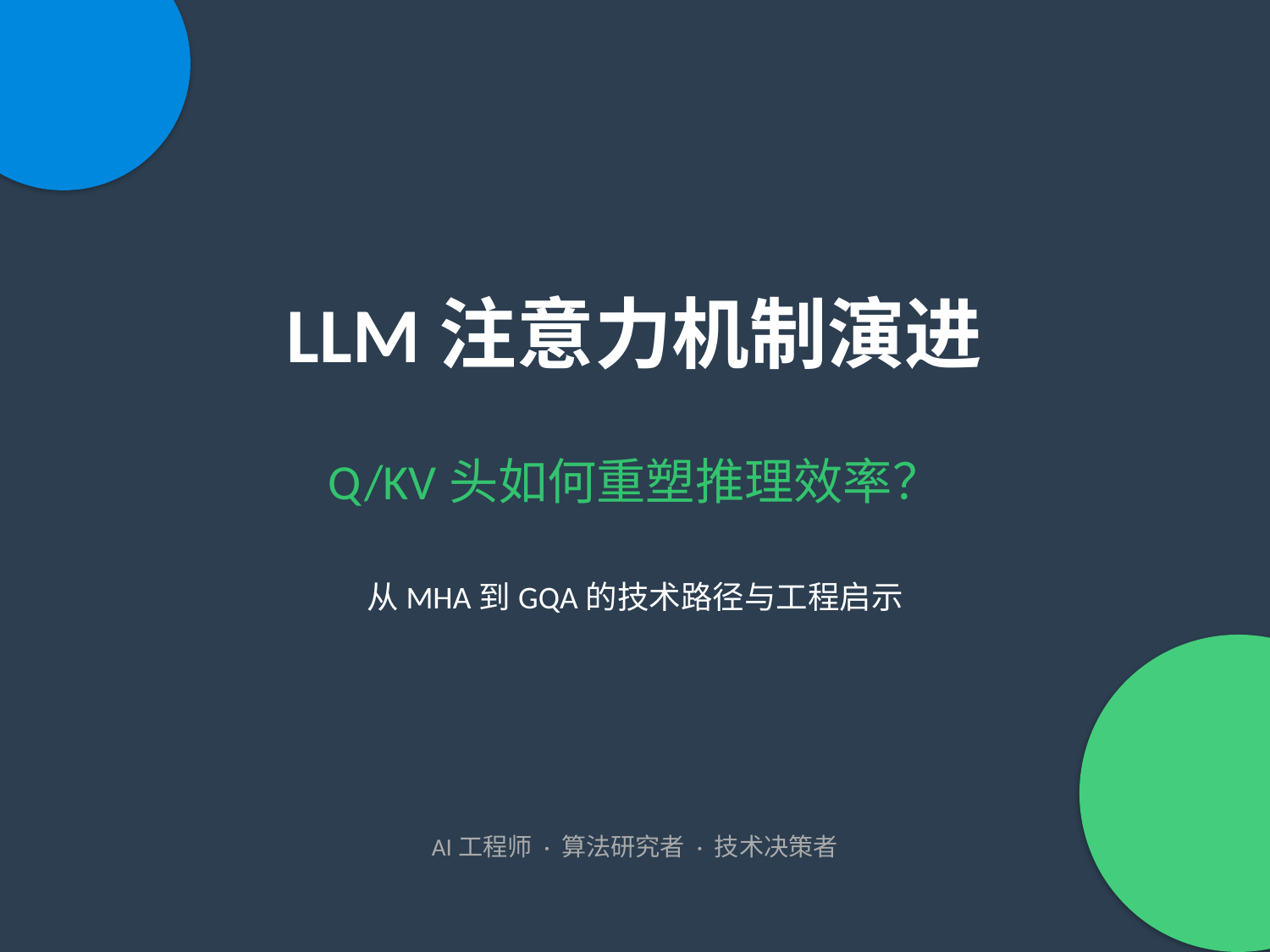

LLM注意力机制演进
Q/KV头如何重塑推理效率？
从MHA到GQA的技术路径与工程启示

AI工程师 · 算法研究者 · 技术决策者